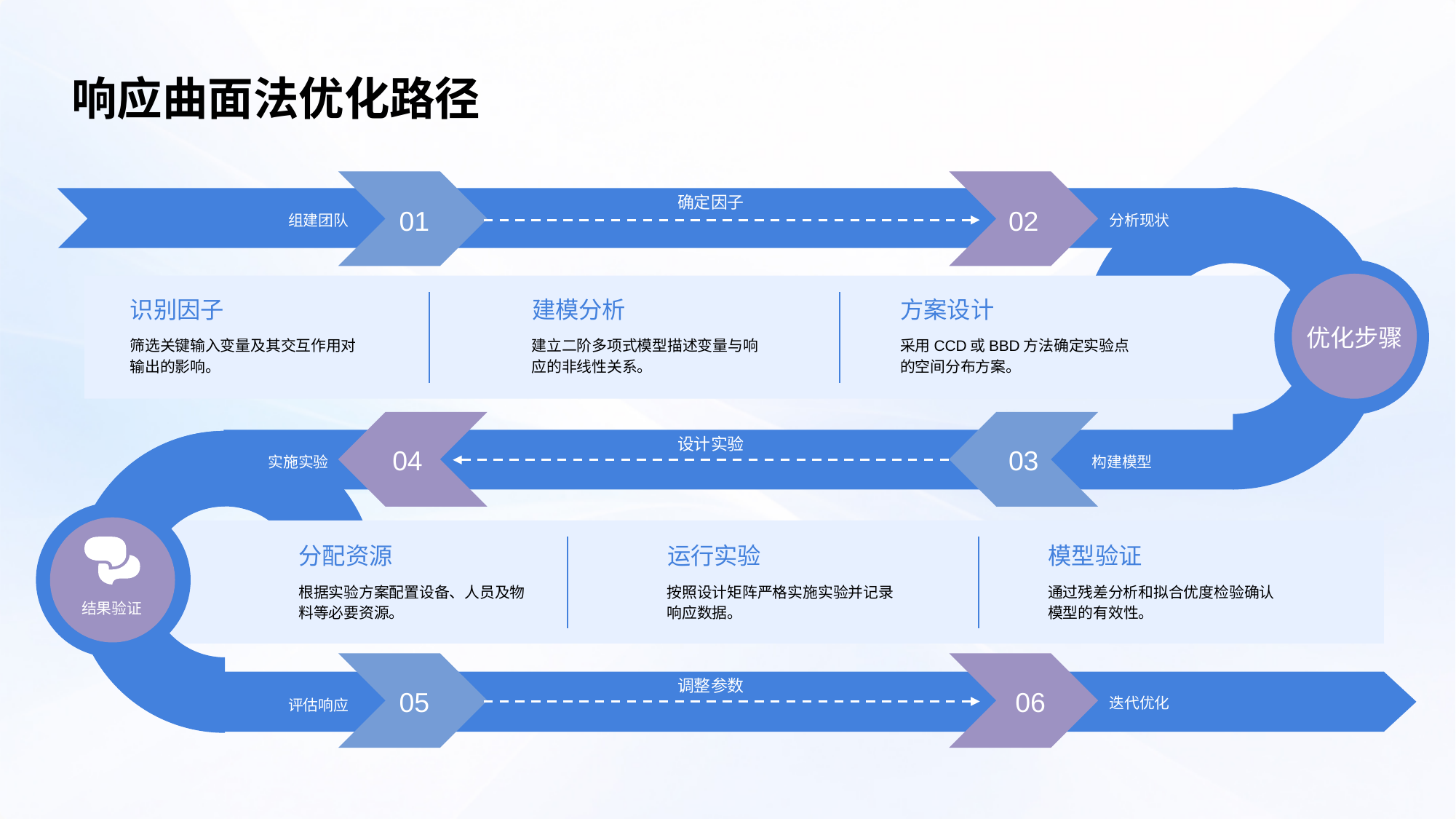

响应曲面法优化路径

确定因子
01
02
组建团队
分析现状

识别因子
建模分析
方案设计
优化步骤
筛选关键输入变量及其交互作用对输出的影响。
建立二阶多项式模型描述变量与响应的非线性关系。
采用CCD或BBD方法确定实验点的空间分布方案。

设计实验
04
03
实施实验
构建模型

分配资源
运行实验
模型验证
根据实验方案配置设备、人员及物料等必要资源。
按照设计矩阵严格实施实验并记录响应数据。
通过残差分析和拟合优度检验确认模型的有效性。
结果验证

调整参数
05
06

迭代优化
评估响应